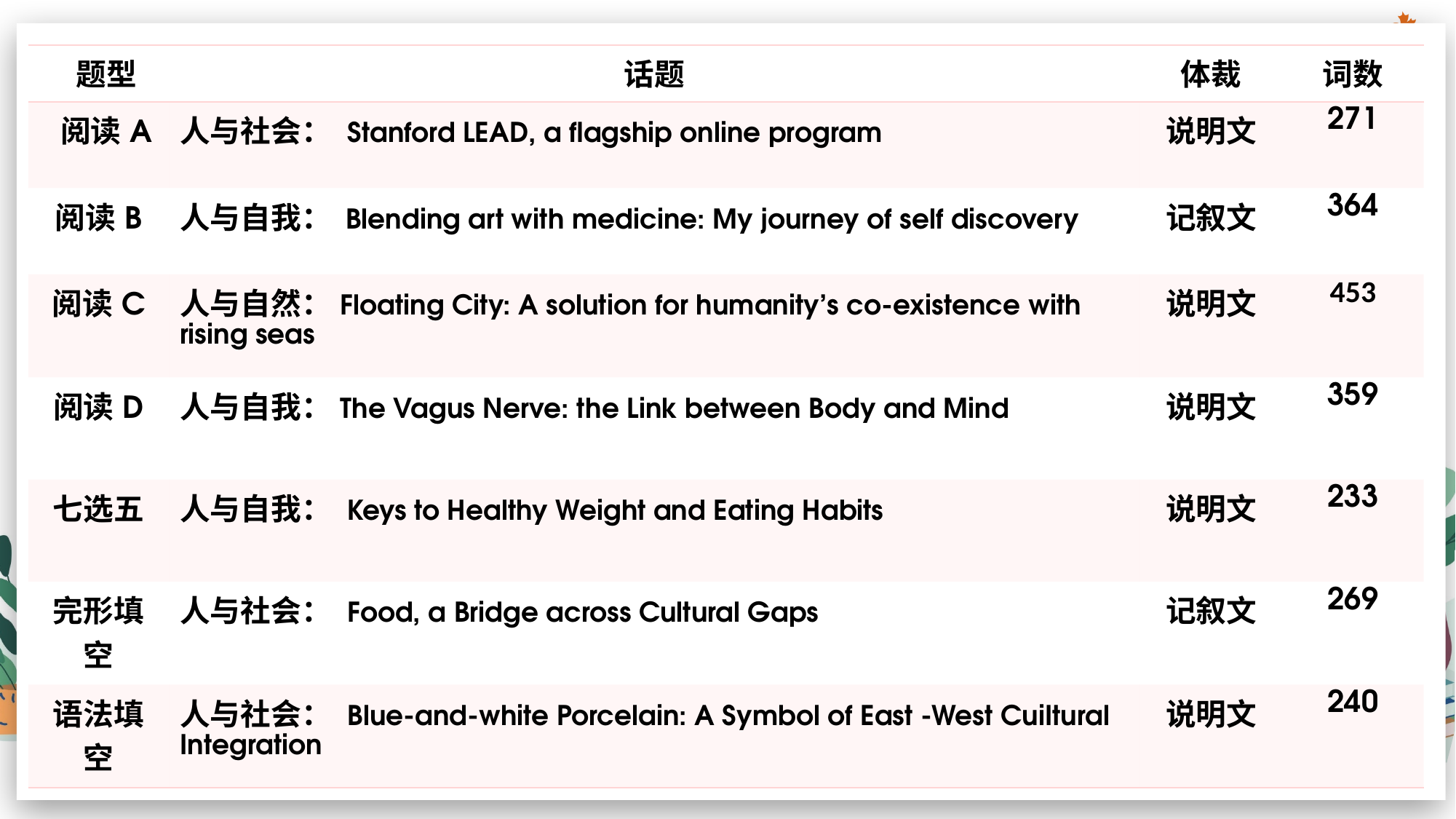

| 题型 | 话题 | 体裁 | 词数 |
| --- | --- | --- | --- |
| 阅读A | 人与社会： Stanford LEAD, a flagship online program | 说明文 | 271 |
| 阅读B | 人与自我： Blending art with medicine: My journey of self discovery | 记叙文 | 364 |
| 阅读C | 人与自然：Floating City: A solution for humanity’s co-existence with rising seas | 说明文 | 453 |
| 阅读D | 人与自我：The Vagus Nerve: the Link between Body and Mind | 说明文 | 359 |
| 七选五 | 人与自我： Keys to Healthy Weight and Eating Habits | 说明文 | 233 |
| 完形填空 | 人与社会： Food, a Bridge across Cultural Gaps | 记叙文 | 269 |
| 语法填空 | 人与社会： Blue-and-white Porcelain: A Symbol of East -West CuiItural Integration | 说明文 | 240 |